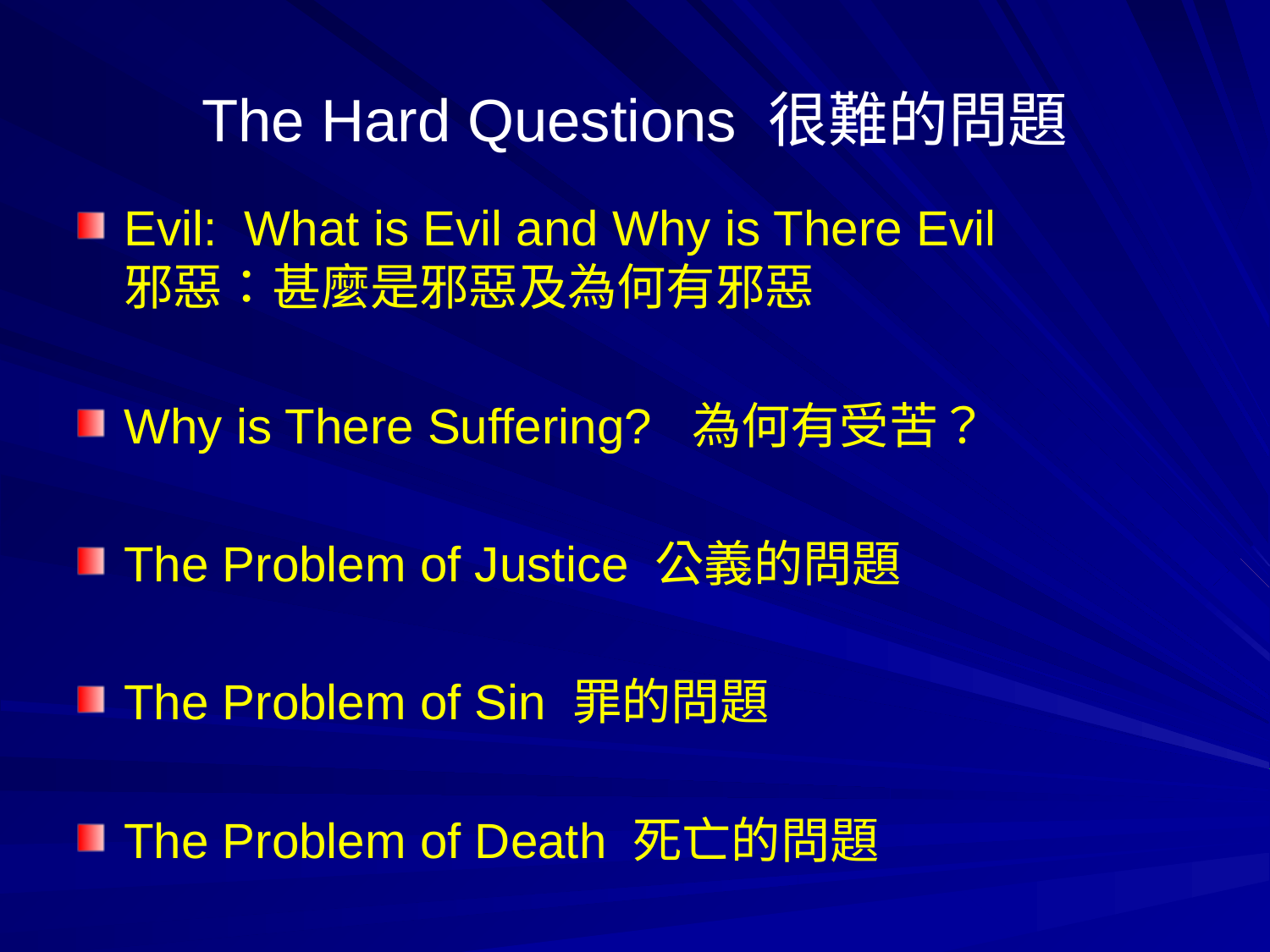

# The Hard Questions 很難的問題
Evil:  What is Evil and Why is There Evil             邪惡：甚麼是邪惡及為何有邪惡

Why is There Suffering?  為何有受苦？

The Problem of Justice 公義的問題

The Problem of Sin 罪的問題

The Problem of Death 死亡的問題